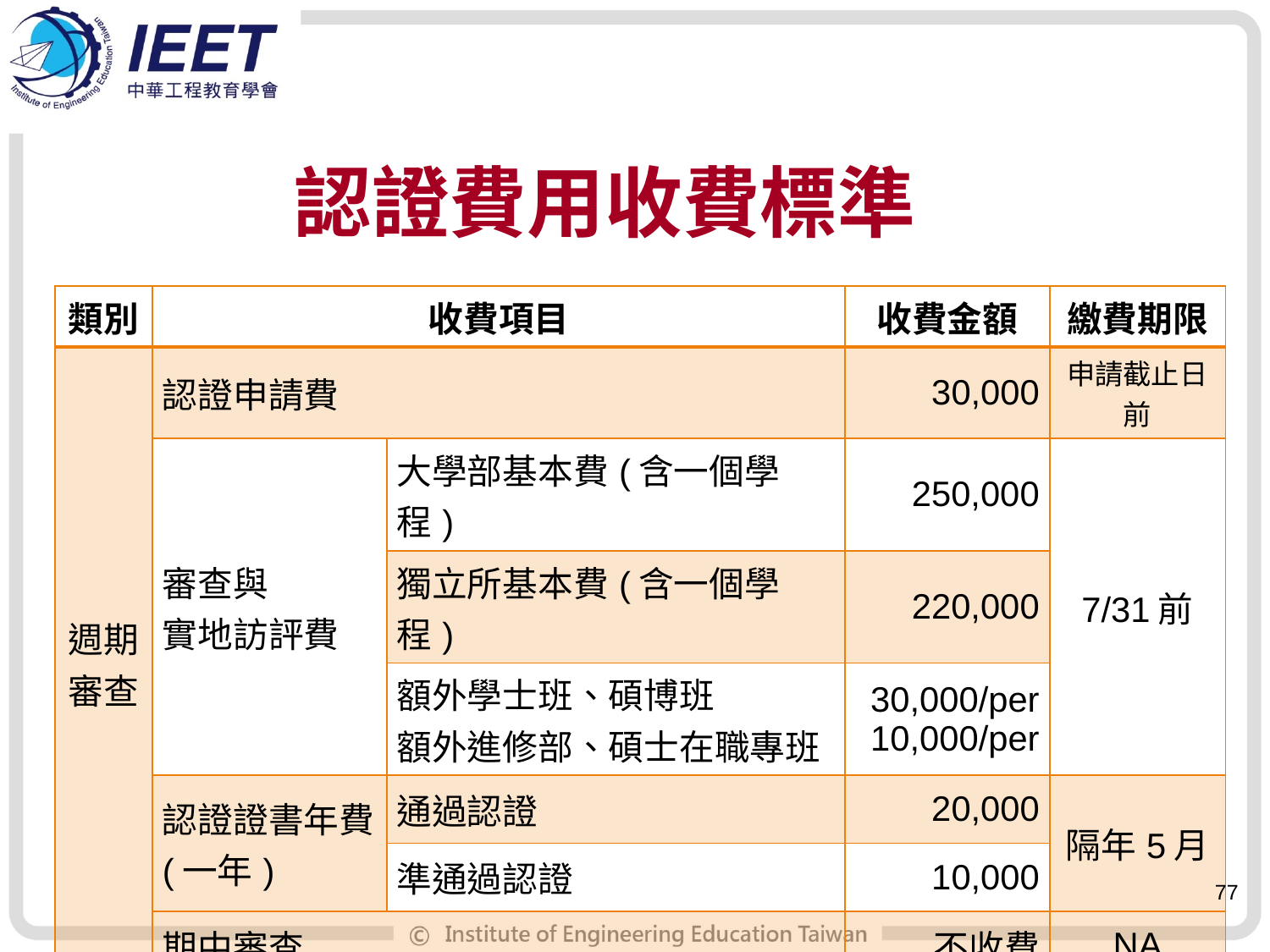

# 認證費用收費標準
| 類別 | 收費項目 |  | 收費金額 | 繳費期限 |
| --- | --- | --- | --- | --- |
| 週期審查 | 認證申請費 |  | 30,000 | 申請截止日前 |
|  | 審查與 實地訪評費 | 大學部基本費(含一個學程) | 250,000 | 7/31前 |
|  |  | 獨立所基本費(含一個學程) | 220,000 |  |
|  |  | 額外學士班、碩博班 額外進修部、碩士在職專班 | 30,000/per 10,000/per |  |
|  | 認證證書年費 (一年) | 通過認證 | 20,000 | 隔年5月 |
|  |  | 準通過認證 | 10,000 |  |
|  | 期中審查 |  | 不收費 | NA |
77